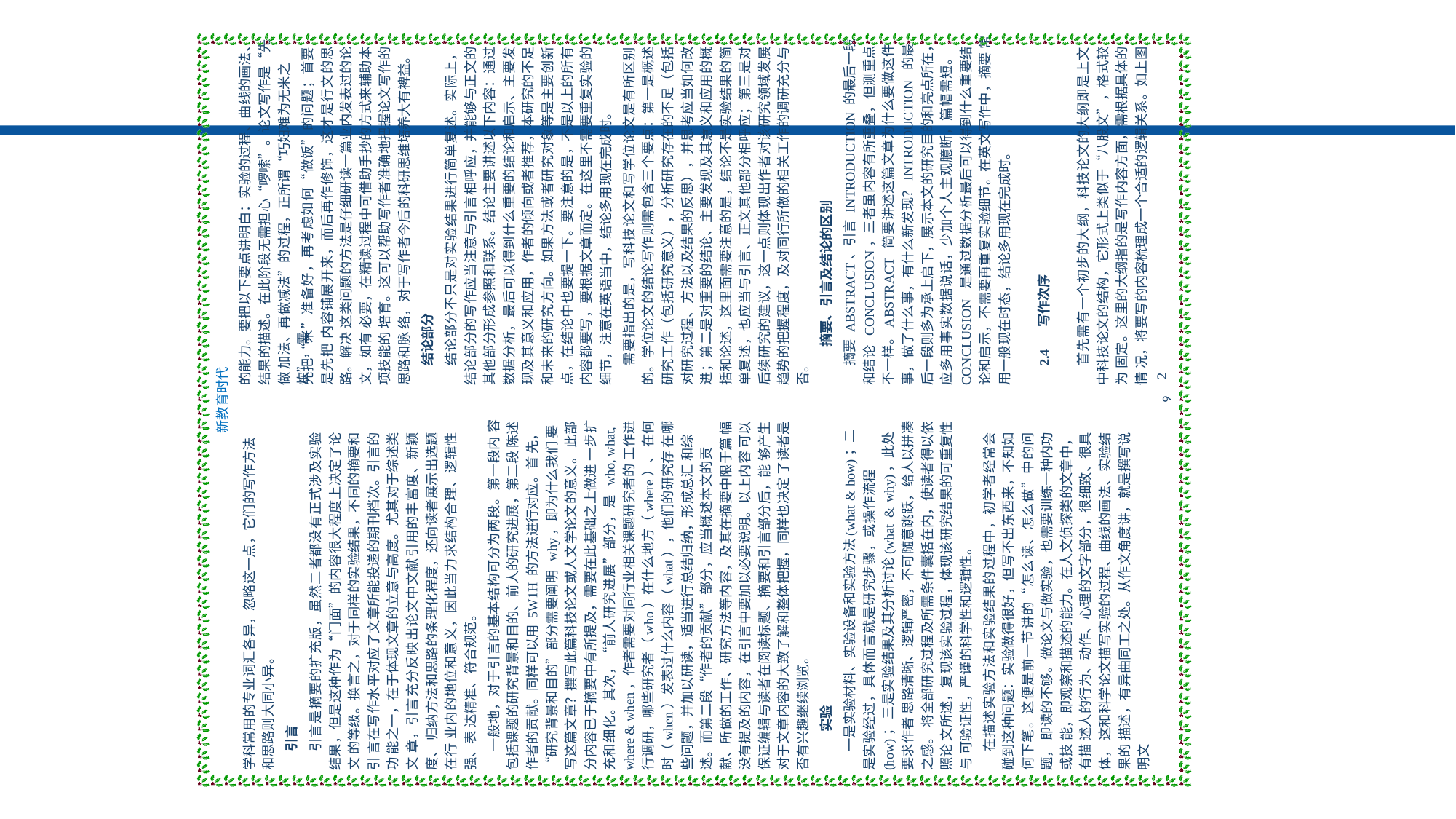

新教育时代
的能力。要把以下要点讲明白：实验的过程、曲线的画法、 结果的描述。在此阶段无需担心“啰嗦”。论文写作是“先做 加法、再做减法”的过程，正所谓“巧妇难为无米之炊”，需
先把“米”准备好，再考虑如何“做饭”的问题；首要是先把 内容铺展开来，而后再作修饰，这才是行文的思路。解决 这类问题的方法是仔细研读一篇业内发表过的论文，如有 必要，在精读过程中可借助手抄的方式来辅助本项技能的 培育。这可以帮助写作者准确地把握论文写作的思路和脉 络，对于写作者今后的科研思维培养大有裨益。
结论部分
结论部分不只是对实验结果进行简单复述。实际上， 结论部分的写作应当注意与引言相呼应，并能够与正文的 其他部分形成参照和联系。结论主要讲述以下内容：通过 数据分析，最后可以得到什么重要的结论和启示、主要发 现及其意义和应用，作者的倾向或者推荐，本研究的不足 和未来的研究方向。如果方法或者研究对象等是主要创新 点，在结论中也要提一下。要注意的是，不是以上的所有 内容都要写，要根据文章而定。在这里不需要重复实验的 细节，注意在英语当中，结论多用现在完成时。
需要指出的是，写科技论文和写学位论文是有所区别 的。学位论文的结论写作则需包含三个要点：第一是概述 研究工作（包括研究意义），分析研究存在的不足（包括 对研究过程、方法以及结果的反思），并思考应当如何改 进；第二是对重要的结论、主要发现及其意义和应用的概 括和论述，这里面需要注意的是，结论不是实验结果的简 单复述，也应当与引言、正文其他部分相呼应；第三是对 后续研究的建议，这一点则体现出作者对该研究领域发展 趋势的把握程度，及对同行所做的相关工作的调研充分与 否。
摘要、引言及结论的区别
摘要 ABSTRACT、引言 INTRODUCTION 的最后一段 和结论  CONCLUSION，三者虽内容有所重叠，但测重点 不一样。ABSTRACT  简要讲述这篇文章为什么要做这件 事，做了什么事，有什么新发现？INTRODUCTION  的最 后一段则多为承上启下，展示本文的研究目的和亮点所在， 应多用事实数据说话，少加个人主观臆断，篇幅需短。 CONCLUSION  是通过数据分析最后可以得到什么重要结 论和启示，不需要再重复实验细节。在英文写作中，摘要 常用一般现在时态，结论多用现在完成时。
首先需有一个初步的大纲，科技论文的大纲即是上文 中科技论文的结构，它形式上类似于“八股文”，格式较为 固定。这里的大纲指的是写作内容方面，需根据具体的情 况，将要写的内容梳理成一个合适的逻辑关系。如上图  2
写作次序
2.4
9
引言是摘要的扩充版，虽然二者都没有正式涉及实验 结果，但是这种作为“门面”的内容很大程度上决定了论文 的等级。换言之，对于同样的实验结果，不同的摘要和引 言在写作水平对应了文章所能投递的期刊档次。引言的功 能之一，在于体现文章的立意与高度。尤其对于综述类文 章，引言充分反映出论文中文献引用的丰富度、新颖度、 归纳方法和思路的条理化程度，还向读者展示出选题在行 业内的地位和意义，因此当力求结构合理、逻辑性强、表 达精准、符合规范。
一般地，对于引言的基本结构可分为两段。第一段内 容包括课题的研究背景和目的、前人的研究进展，第二段 陈述作者的贡献。同样可以用 5W1H 的方法进行对应。首 先，“研究背景和目的”部分需要阐明  why，即为什么我们 要写这篇文章？撰写此篇科技论文或人文学论文的意义。 此部分内容已于摘要中有所提及，需要在此基础之上做进 一步扩充和细化。其次，“前人研究进展”部分，是  who, what, where & when，作者需要对同行业相关课题研究者的 工作进行调研，哪些研究者（who）在什么地方（where）、 在何时（when）发表过什么内容（what），他们的研究存 在哪些问题，并加以研读，适当进行总结归纳，形成总汇 和综述。而第二段“作者的贡献”部分，应当概述本文的贡 献、所做的工作、研究方法等内容，及其在摘要中限于篇 幅没有提及的内容，在引言中要加以必要说明。以上内容 可以保证编辑与读者在阅读标题、摘要和引言部分后，能 够产生对于文章内容的大致了解和整体把握，同样也决定 了读者是否有兴趣继续浏览。
实验
一是实验材料、实验设备和实验方法(what & how)；二 是实验经过，具体而言就是研究步骤，或操作流程(how)； 三是实验结果及其分析讨论(what  & why)，此处要求作者 思路清晰、逻辑严密，不可随意跳跃，给人以拼凑之感。 将全部研究过程及所需条件囊括在内，使读者得以依照论 文所述，复现该实验过程，体现该研究结果的可重复性与 可验证性，严谨的科学性和逻辑性。
在描述实验方法和实验结果的过程中，初学者经常会 碰到这种问题：实验做得很好，但写不出东西来，不知如 何下笔。这便是前一节讲的“怎么读、怎么做”中的问题， 即读的不够。做论文与做实验，也需要训练一种内功或技 能，即观察和描述的能力。在人文侦探类的文章中，有描 述人的行为、动作、心理的文字部分，很细致、很具体， 这和科学论文描写实验的过程、曲线的画法、实验结果的 描述，有异曲同工之处。从作文角度讲，就是撰写说明文
学科常用的专业词汇各异，忽略这一点，它们的写作方法 和思路则大同小异。
引言